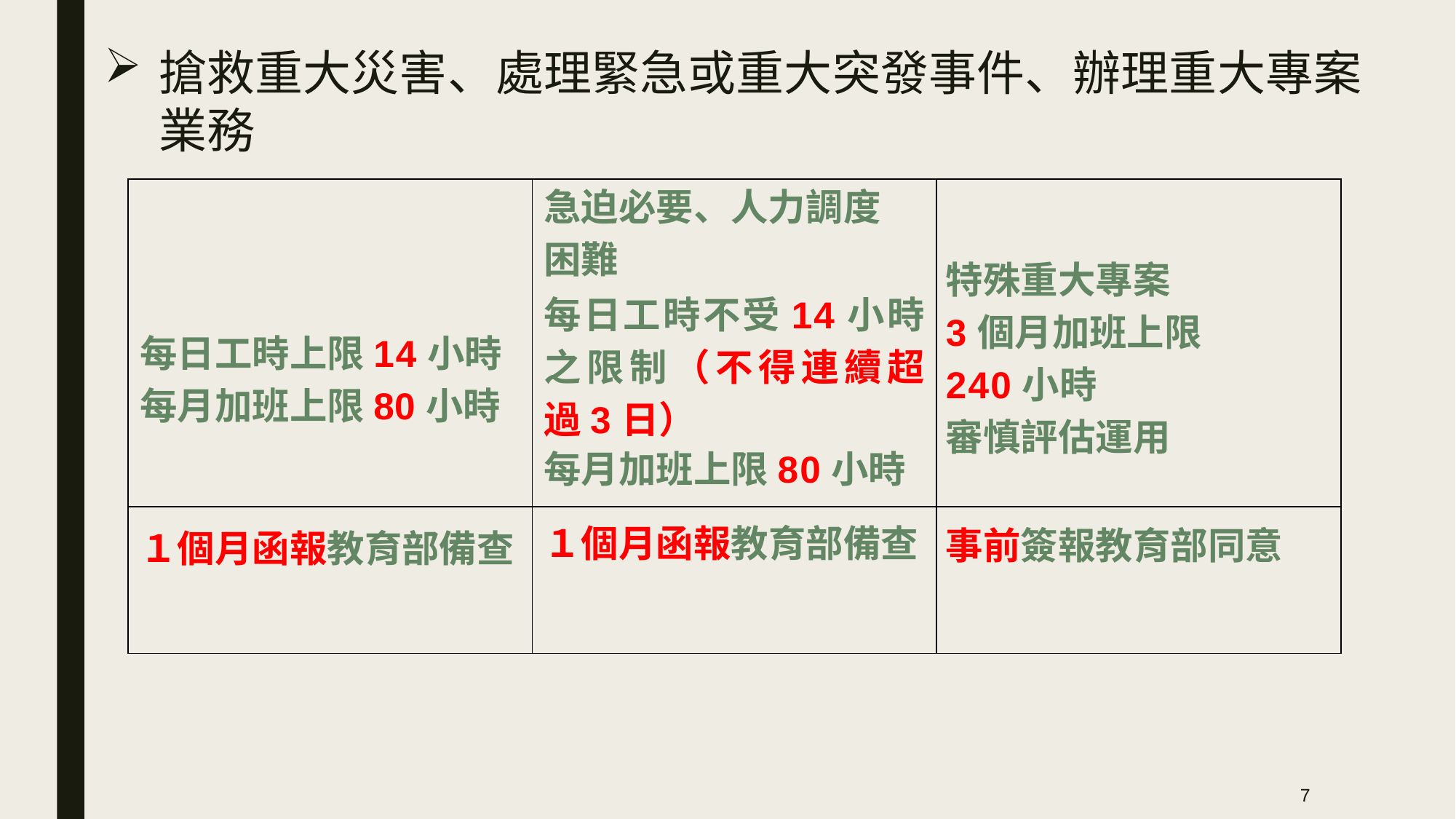

# 搶救重大災害、處理緊急或重大突發事件、辦理重大專案業務
|  |  |  |
| --- | --- | --- |
|  |  |  |
急迫必要、人力調度
困難
每日工時不受14小時 之限制（不得連續超 過3日）
每月加班上限80小時

１個月函報教育部備查
特殊重大專案
3個月加班上限
240小時
審慎評估運用

事前簽報教育部同意
每日工時上限14小時
每月加班上限80小時

１個月函報教育部備查
7